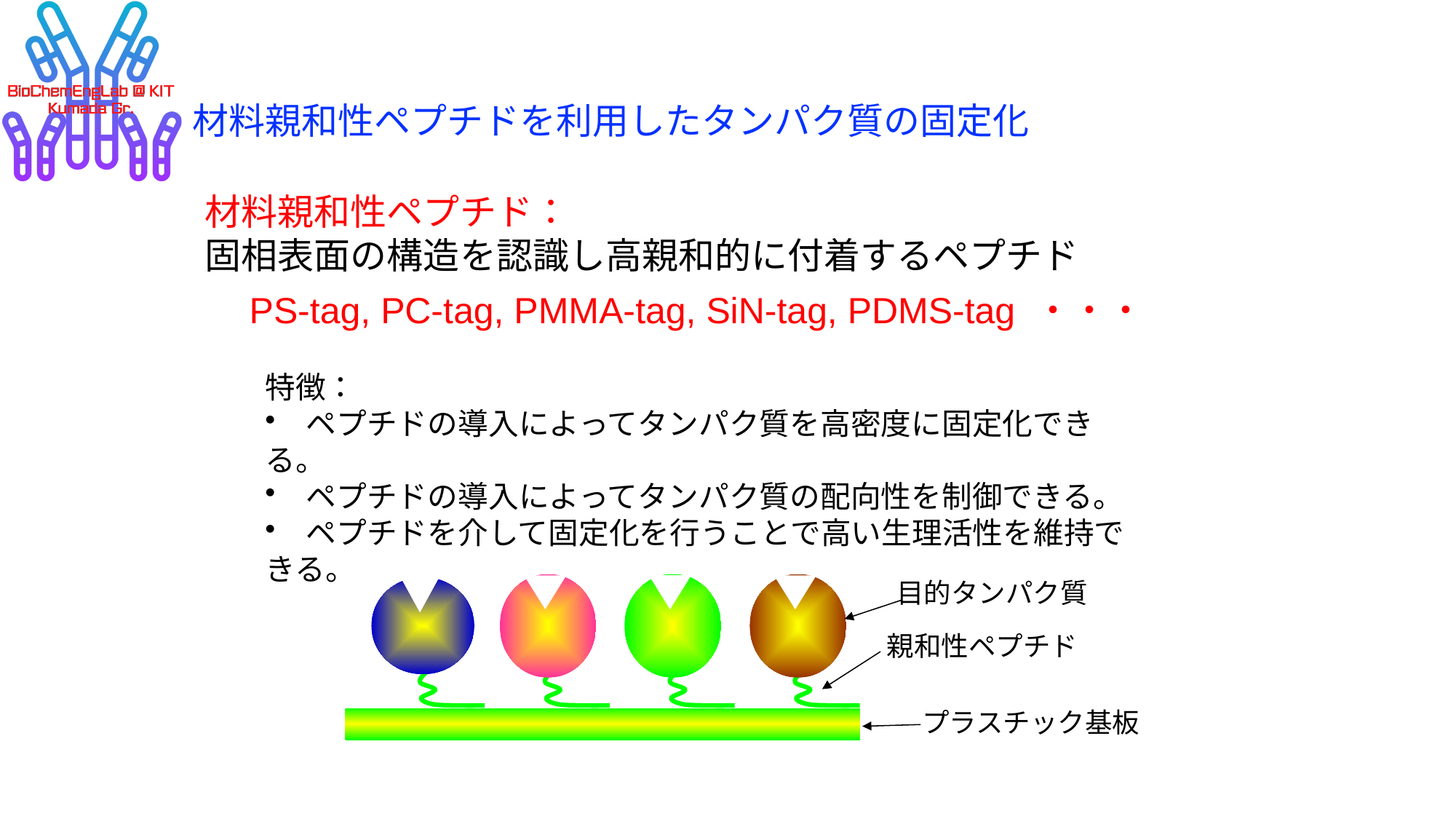

# 材料親和性ペプチドを利用したタンパク質の固定化
　材料親和性ペプチド：
　固相表面の構造を認識し高親和的に付着するペプチド
PS-tag, PC-tag, PMMA-tag, SiN-tag, PDMS-tag ・・・
特徴：
　ペプチドの導入によってタンパク質を高密度に固定化できる。
　ペプチドの導入によってタンパク質の配向性を制御できる。
　ペプチドを介して固定化を行うことで高い生理活性を維持できる。
目的タンパク質

親和性ペプチド

プラスチック基板